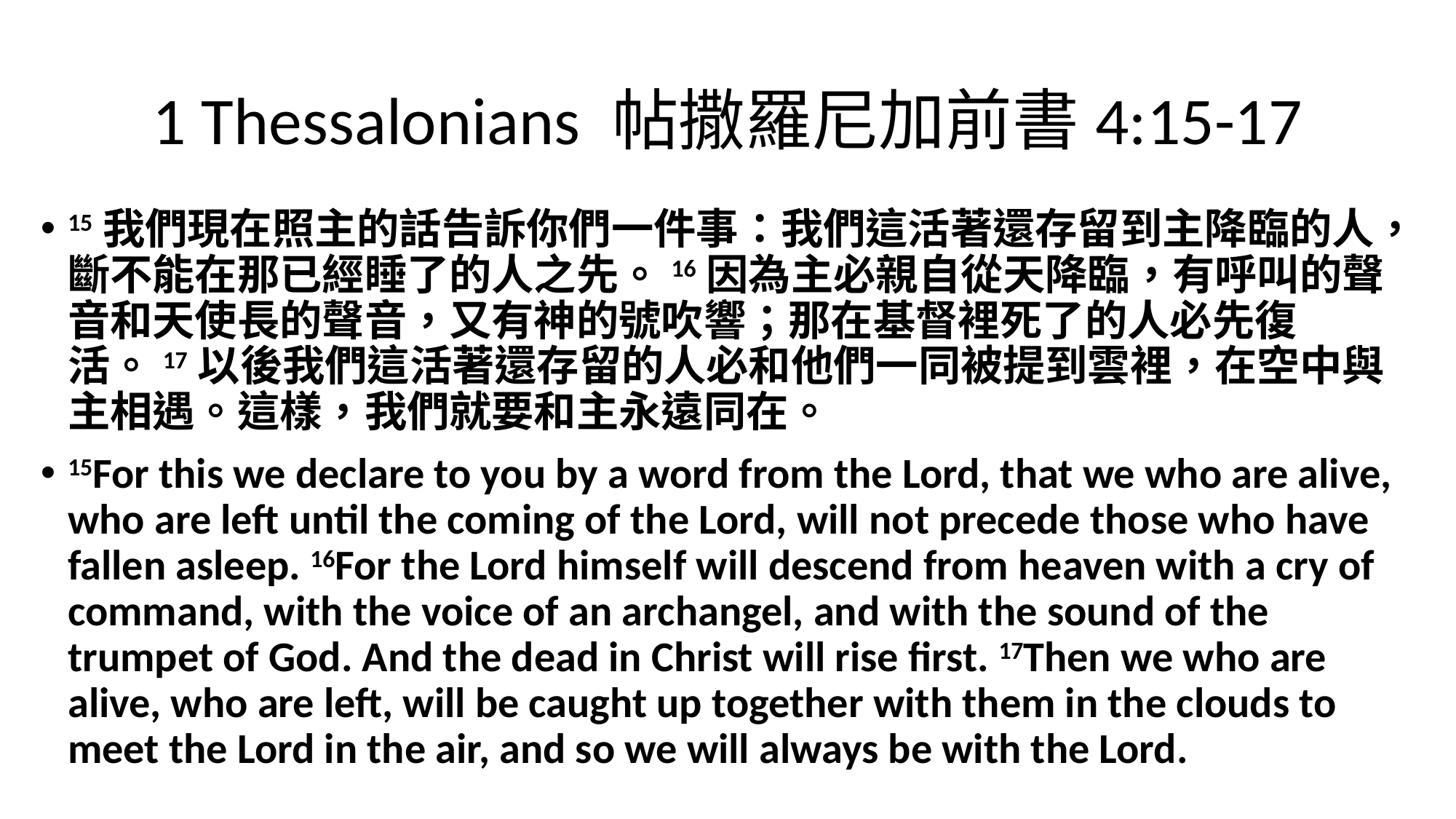

# 1 Thessalonians 帖撒羅尼加前書4:15-17
15我們現在照主的話告訴你們一件事：我們這活著還存留到主降臨的人，斷不能在那已經睡了的人之先。16因為主必親自從天降臨，有呼叫的聲音和天使長的聲音，又有神的號吹響；那在基督裡死了的人必先復活。17以後我們這活著還存留的人必和他們一同被提到雲裡，在空中與主相遇。這樣，我們就要和主永遠同在。
15For this we declare to you by a word from the Lord, that we who are alive, who are left until the coming of the Lord, will not precede those who have fallen asleep. 16For the Lord himself will descend from heaven with a cry of command, with the voice of an archangel, and with the sound of the trumpet of God. And the dead in Christ will rise first. 17Then we who are alive, who are left, will be caught up together with them in the clouds to meet the Lord in the air, and so we will always be with the Lord.